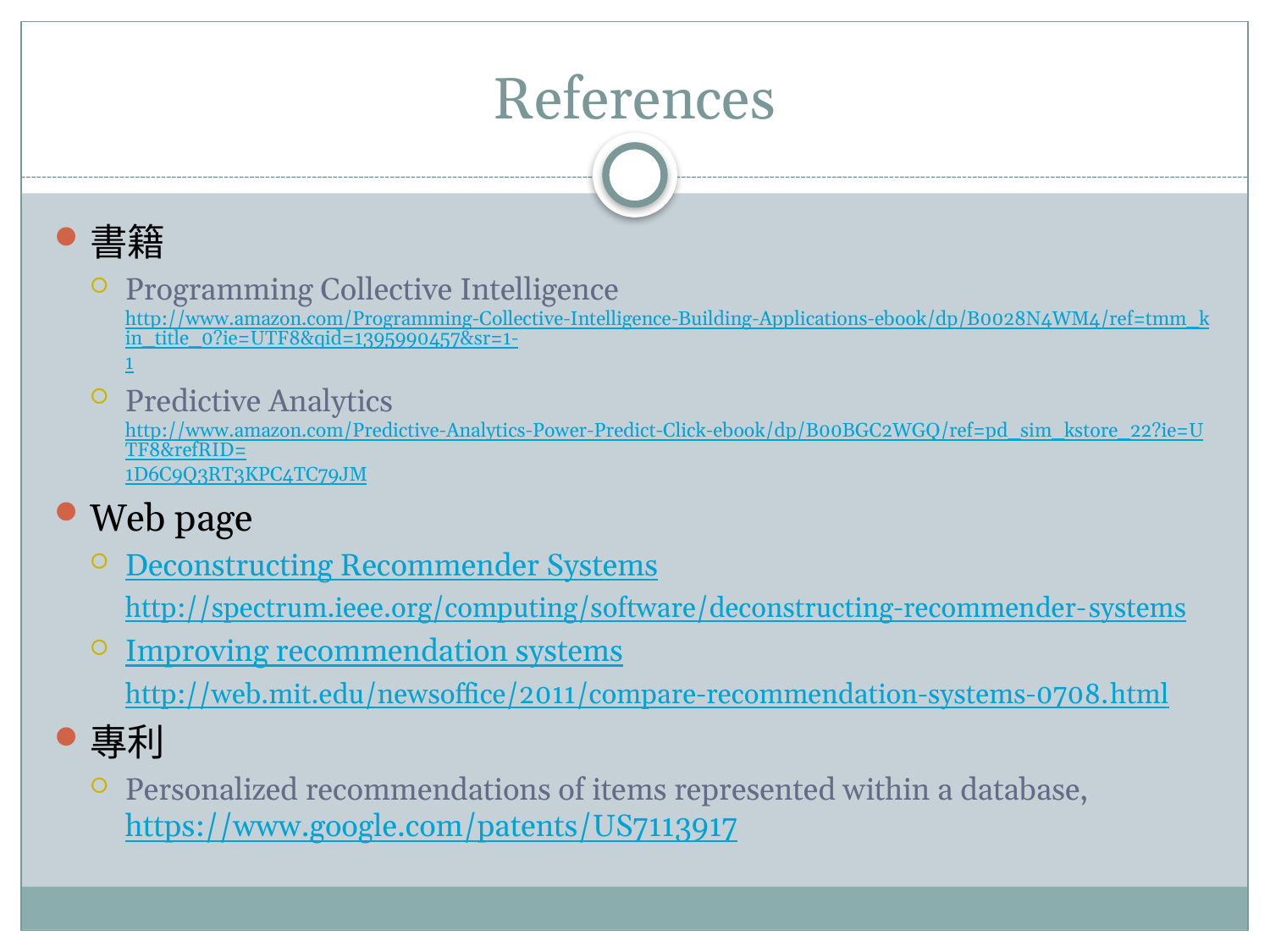

# References
書籍
Programming Collective Intelligence
http://www.amazon.com/Programming-Collective-Intelligence-Building-Applications-ebook/dp/B0028N4WM4/ref=tmm_kin_title_0?ie=UTF8&qid=1395990457&sr=1-1
Predictive Analytics
http://www.amazon.com/Predictive-Analytics-Power-Predict-Click-ebook/dp/B00BGC2WGQ/ref=pd_sim_kstore_22?ie=UTF8&refRID=1D6C9Q3RT3KPC4TC79JM
Web page
Deconstructing Recommender Systems
http://spectrum.ieee.org/computing/software/deconstructing-recommender-systems
Improving recommendation systems
http://web.mit.edu/newsoffice/2011/compare-recommendation-systems-0708.html
專利
Personalized recommendations of items represented within a database, https://www.google.com/patents/US7113917